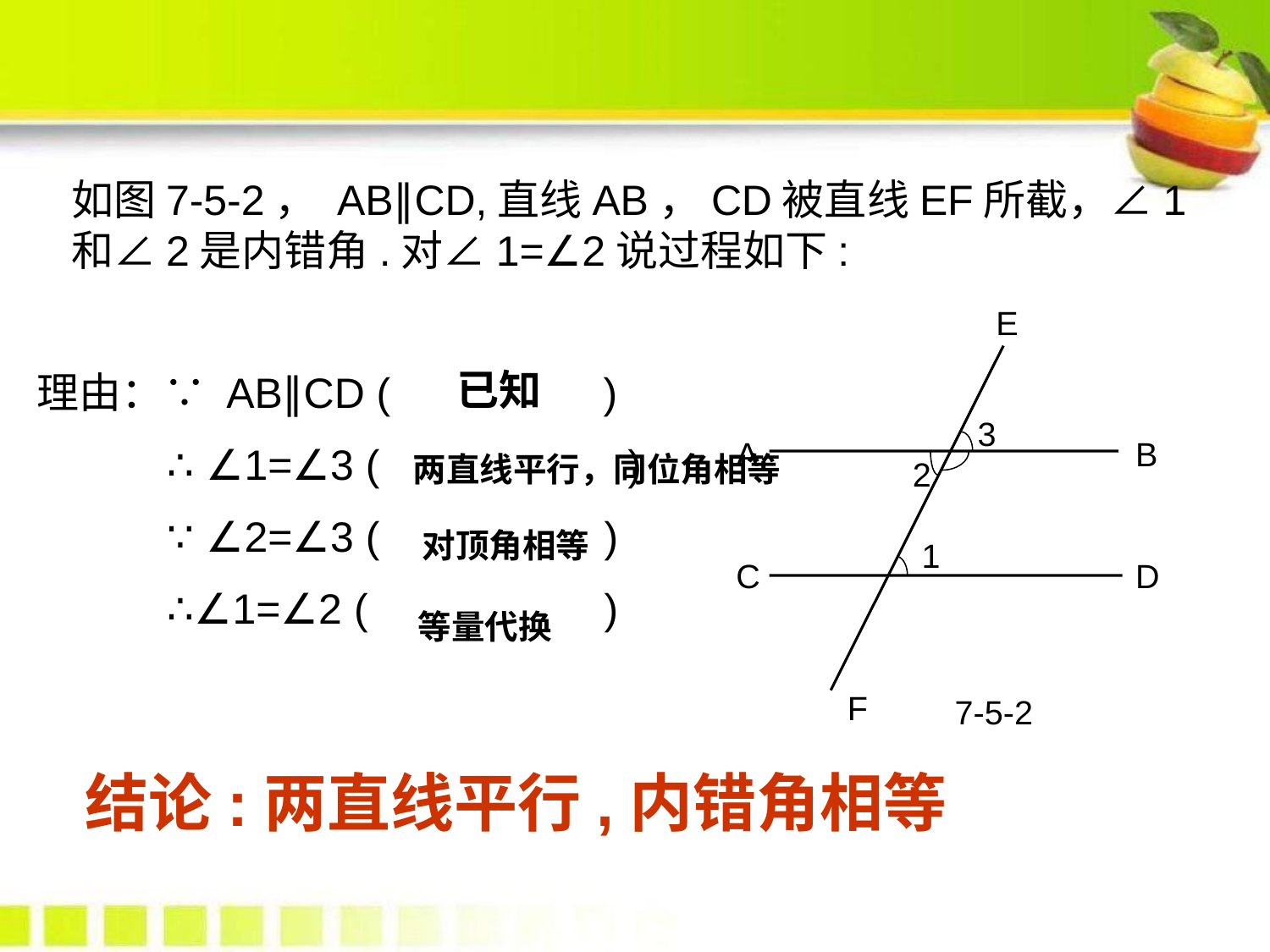

如图7-5-2， AB∥CD,直线AB，CD被直线EF所截，∠1和∠2是内错角.对∠1=∠2说过程如下:
E

3
A
B
2

1
C
D
F
已知
理由：∵ AB∥CD (                  )
           ∴ ∠1=∠3 (                     )
           ∵ ∠2=∠3 (                   )
           ∴∠1=∠2 (                    )

两直线平行，同位角相等
对顶角相等
等量代换
7-5-2
结论:两直线平行,内错角相等